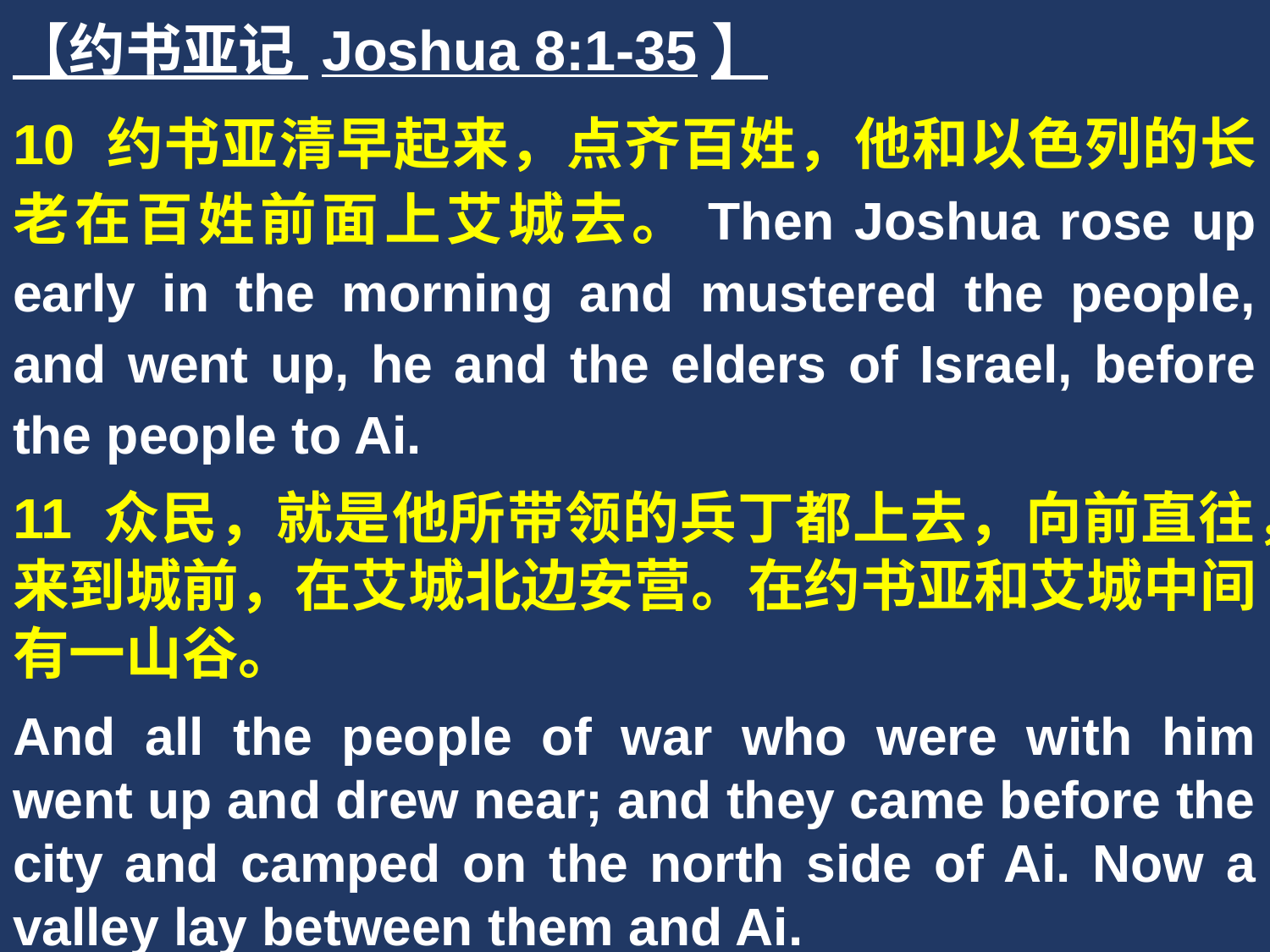

【约书亚记 Joshua 8:1-35】
10 约书亚清早起来，点齐百姓，他和以色列的长老在百姓前面上艾城去。Then Joshua rose up early in the morning and mustered the people, and went up, he and the elders of Israel, before the people to Ai.
11 众民，就是他所带领的兵丁都上去，向前直往，来到城前，在艾城北边安营。在约书亚和艾城中间有一山谷。
And all the people of war who were with him went up and drew near; and they came before the city and camped on the north side of Ai. Now a valley lay between them and Ai.